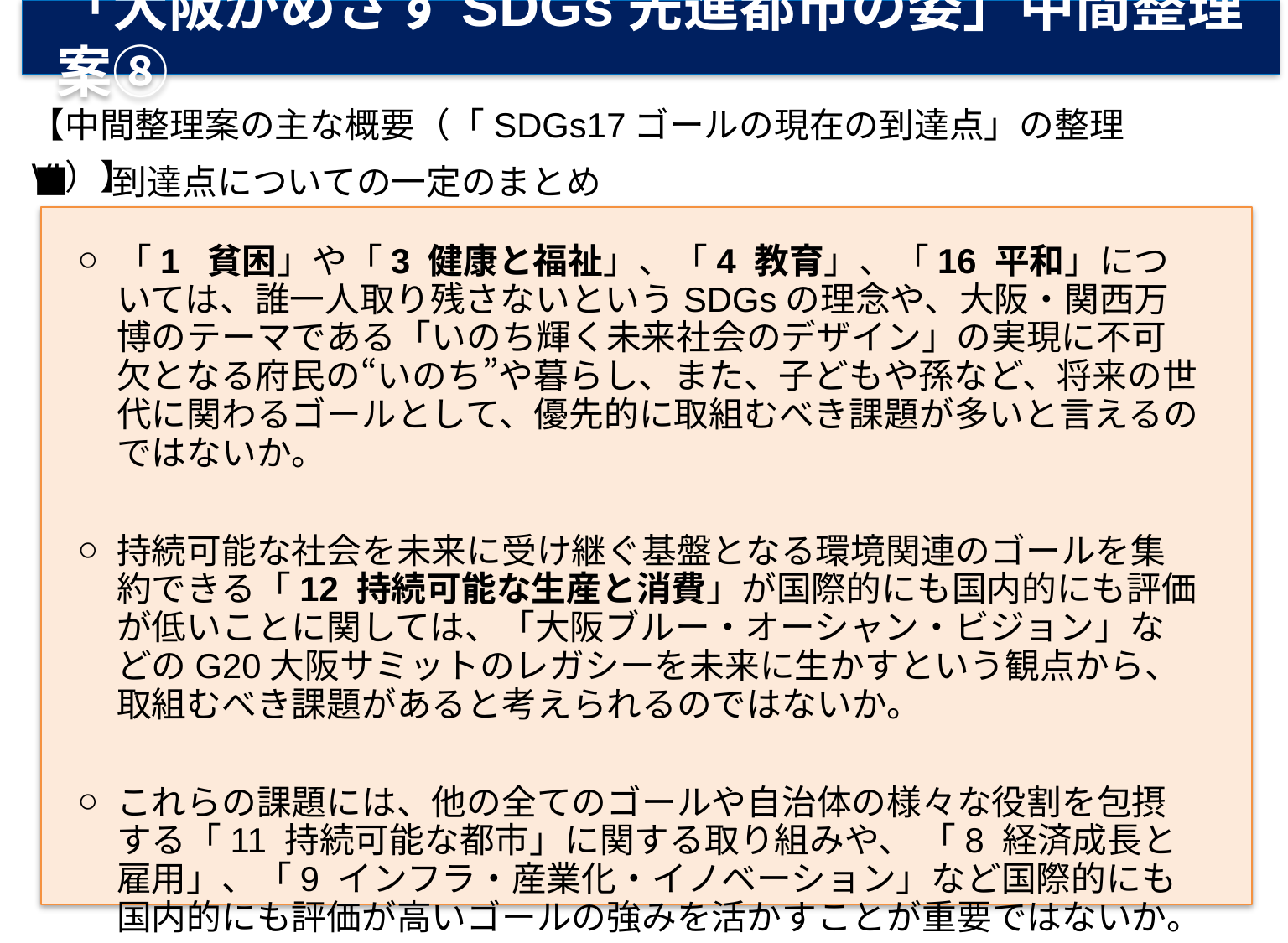

「大阪がめざすSDGs先進都市の姿」中間整理案⑧
【中間整理案の主な概要（「SDGs17ゴールの現在の到達点」の整理Ⅵ）】
■　到達点についての一定のまとめ

「1  貧困」や「3 健康と福祉」、「4 教育」、「16 平和」については、誰一人取り残さないというSDGsの理念や、大阪・関西万博のテーマである「いのち輝く未来社会のデザイン」の実現に不可欠となる府民の“いのち”や暮らし、また、子どもや孫など、将来の世代に関わるゴールとして、優先的に取組むべき課題が多いと言えるのではないか。

持続可能な社会を未来に受け継ぐ基盤となる環境関連のゴールを集約できる「12 持続可能な生産と消費」が国際的にも国内的にも評価が低いことに関しては、「大阪ブルー・オーシャン・ビジョン」などのG20大阪サミットのレガシーを未来に生かすという観点から、取組むべき課題があると考えられるのではないか。

これらの課題には、他の全てのゴールや自治体の様々な役割を包摂する「11 持続可能な都市」に関する取り組みや、 「8 経済成長と雇用」、「9 インフラ・産業化・イノベーション」など国際的にも国内的にも評価が高いゴールの強みを活かすことが重要ではないか。